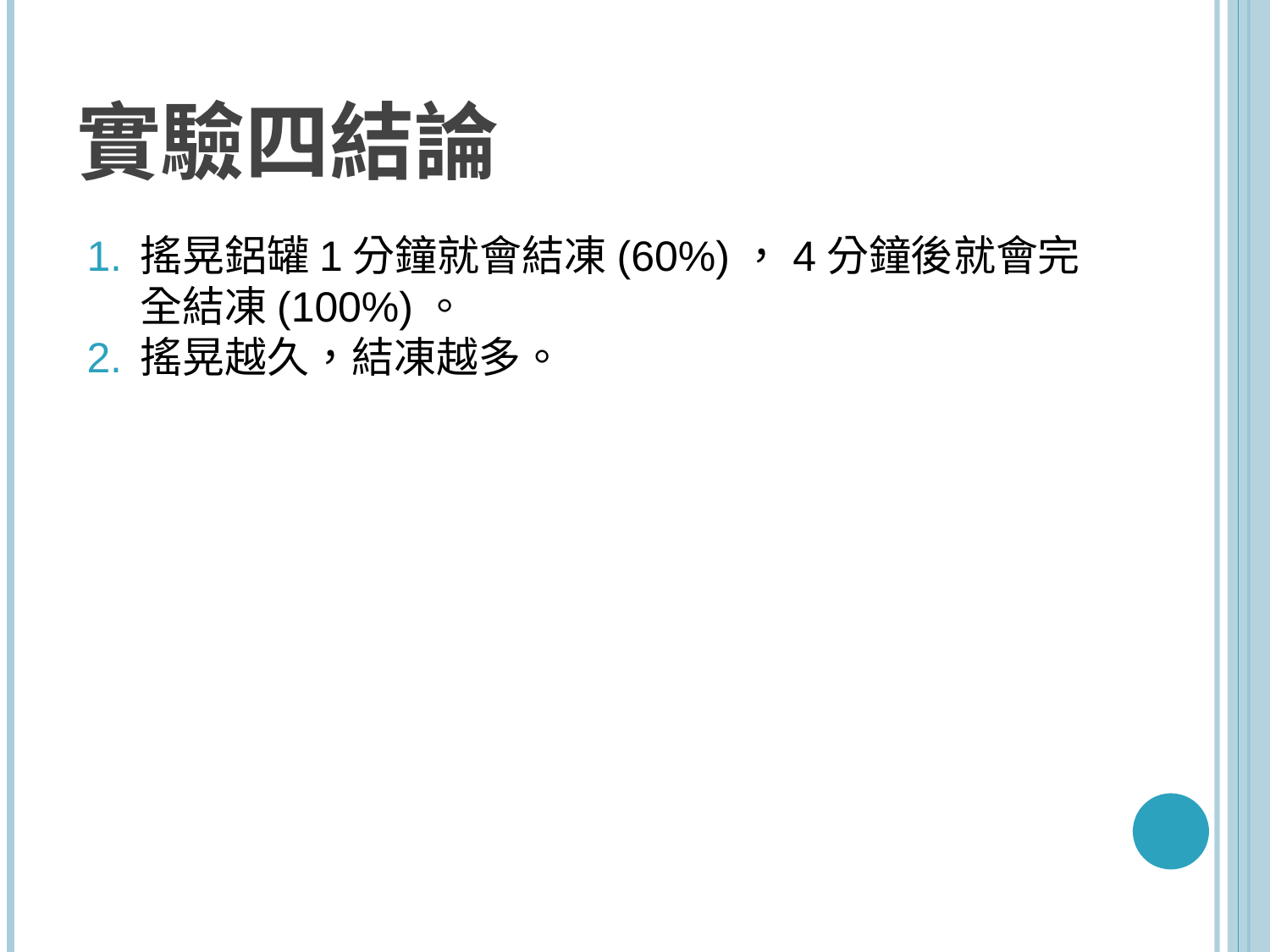

# 實驗四結論
搖晃鋁罐1分鐘就會結凍(60%)，4分鐘後就會完全結凍(100%)。
搖晃越久，結凍越多。